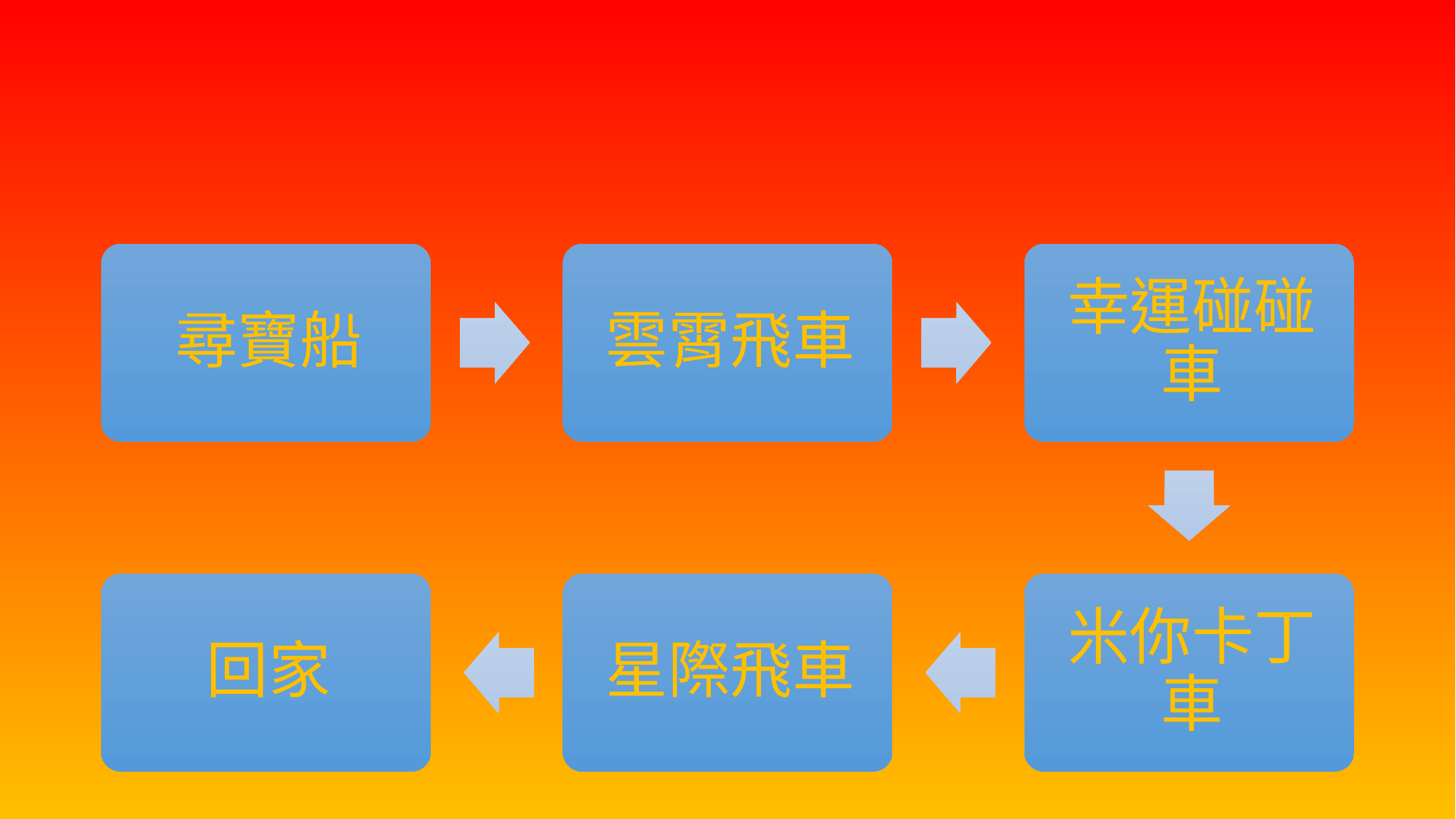

#
尋寶船

雲霄飛車

幸運碰碰車

米你卡丁車

星際飛車

回家